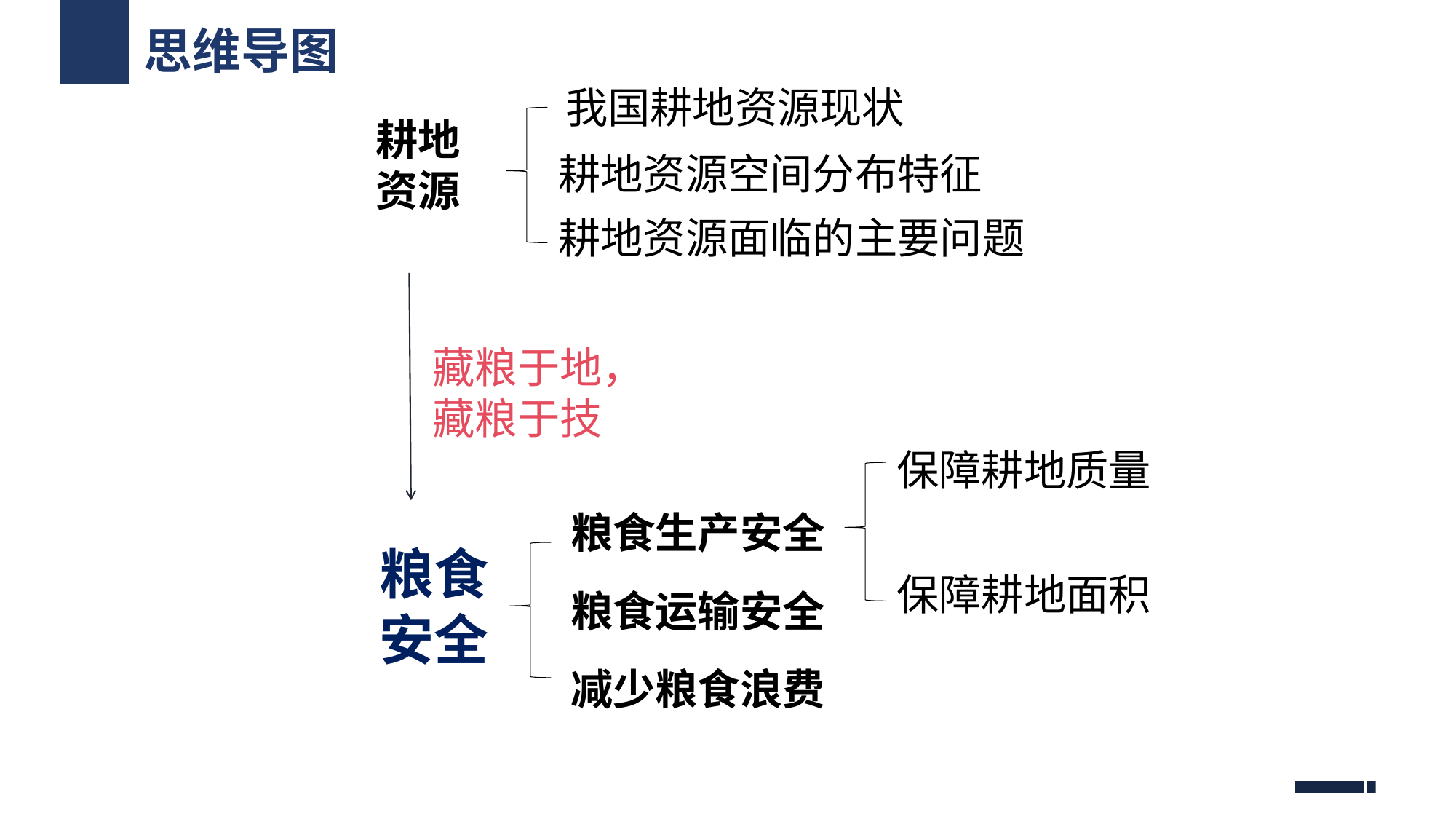

思维导图
我国耕地资源现状
耕地资源

耕地资源空间分布特征
耕地资源面临的主要问题
藏粮于地，藏粮于技
保障耕地质量

粮食生产安全
粮食安全

粮食运输安全
减少粮食浪费
保障耕地面积